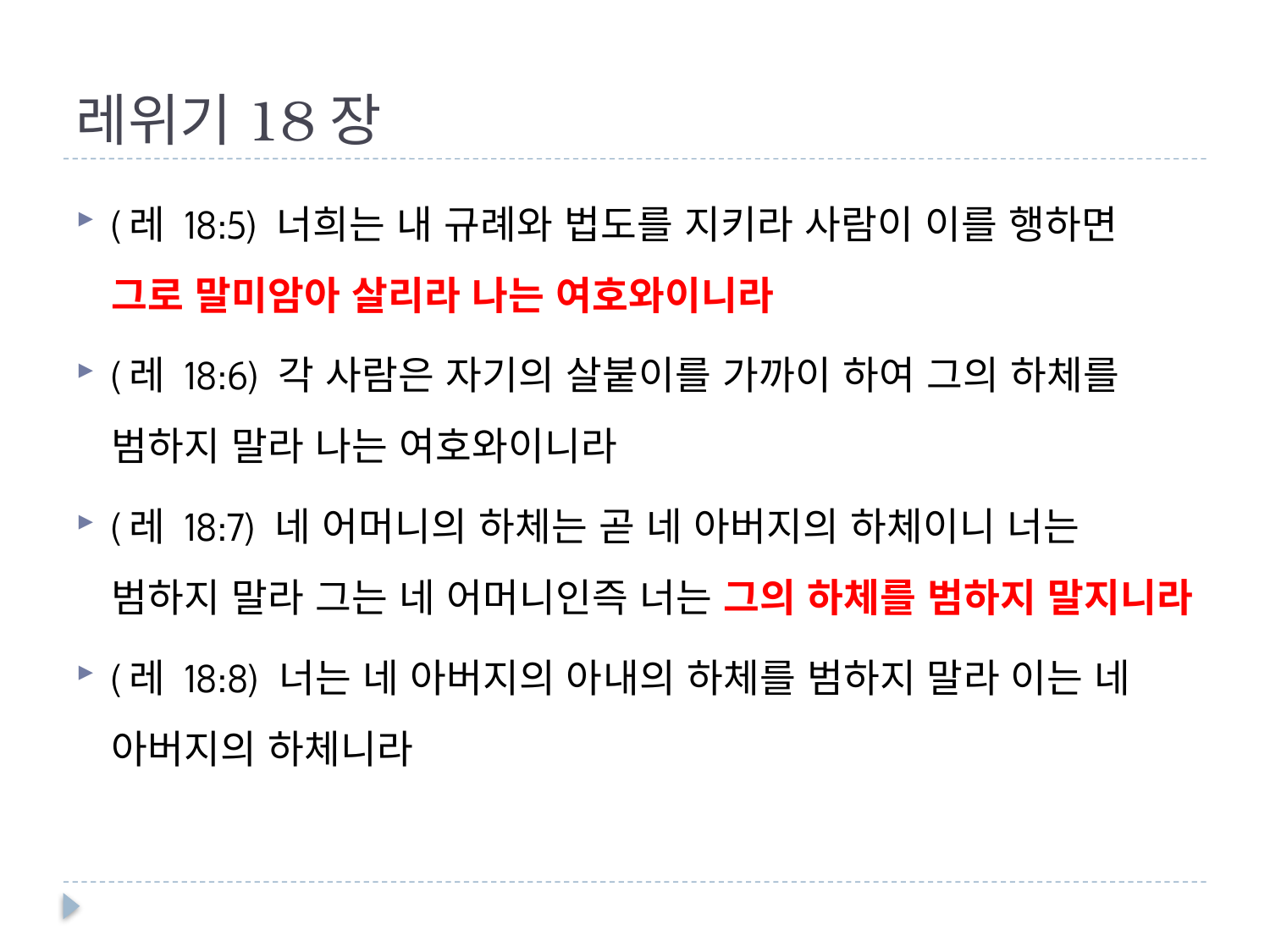

# 레위기18장
(레 18:5) 너희는 내 규례와 법도를 지키라 사람이 이를 행하면 그로 말미암아 살리라 나는 여호와이니라
(레 18:6) 각 사람은 자기의 살붙이를 가까이 하여 그의 하체를 범하지 말라 나는 여호와이니라
(레 18:7) 네 어머니의 하체는 곧 네 아버지의 하체이니 너는 범하지 말라 그는 네 어머니인즉 너는 그의 하체를 범하지 말지니라
(레 18:8) 너는 네 아버지의 아내의 하체를 범하지 말라 이는 네 아버지의 하체니라